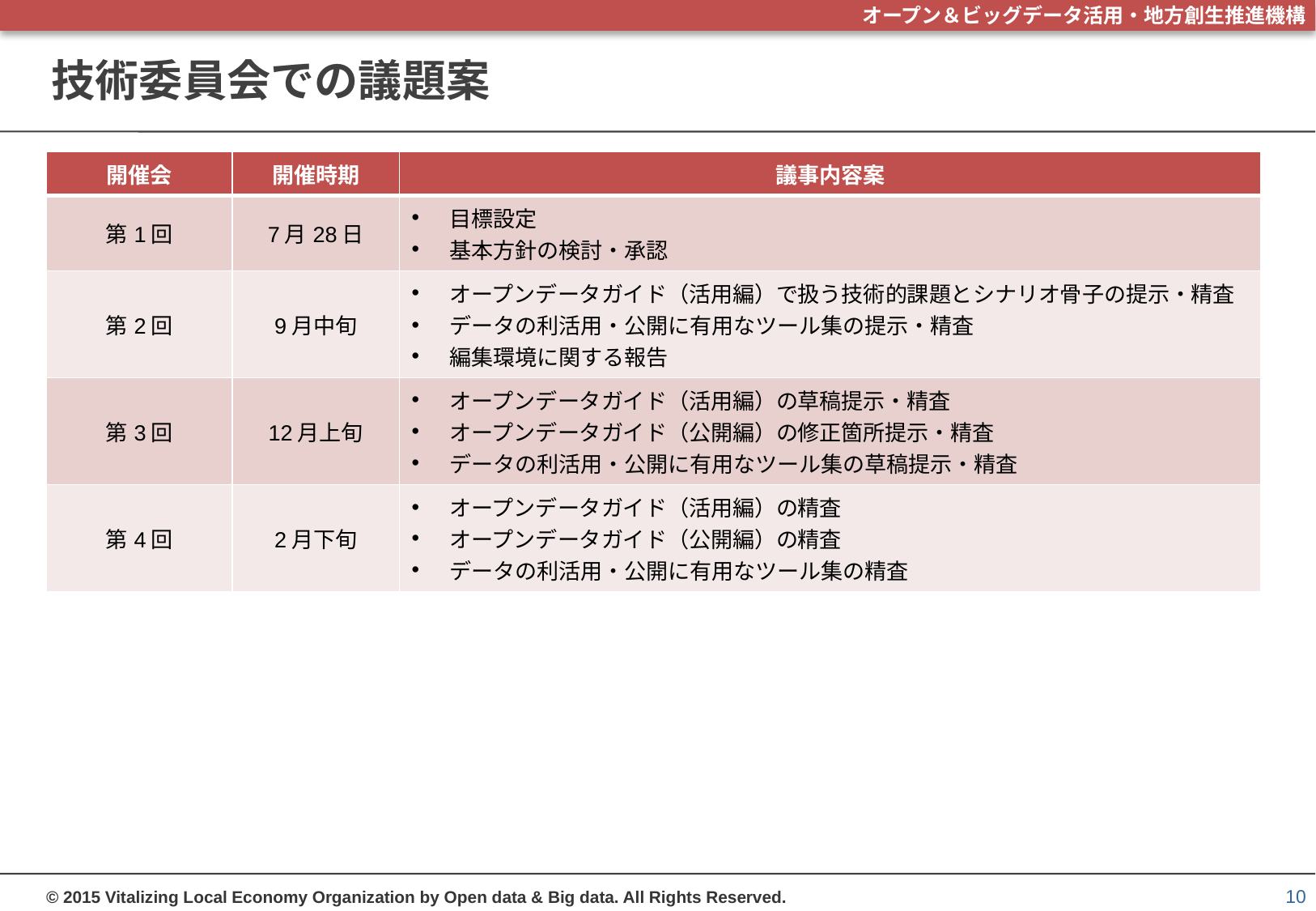

# 技術委員会での議題案
| 開催会 | 開催時期 | 議事内容案 |
| --- | --- | --- |
| 第1回 | 7月28日 | 目標設定 基本方針の検討・承認 |
| 第2回 | 9月中旬 | オープンデータガイド（活用編）で扱う技術的課題とシナリオ骨子の提示・精査 データの利活用・公開に有用なツール集の提示・精査 編集環境に関する報告 |
| 第3回 | 12月上旬 | オープンデータガイド（活用編）の草稿提示・精査 オープンデータガイド（公開編）の修正箇所提示・精査 データの利活用・公開に有用なツール集の草稿提示・精査 |
| 第4回 | 2月下旬 | オープンデータガイド（活用編）の精査 オープンデータガイド（公開編）の精査 データの利活用・公開に有用なツール集の精査 |
10